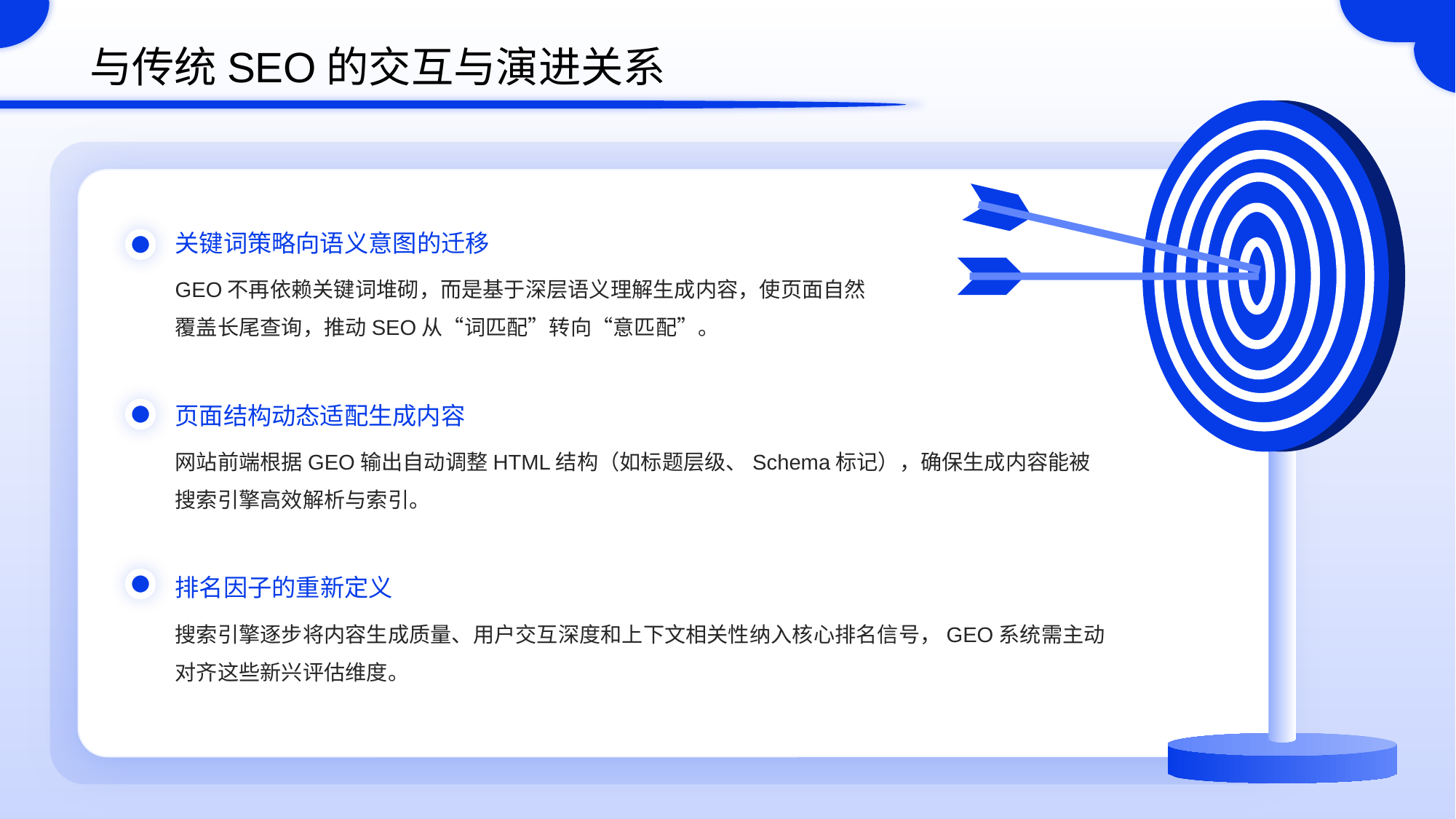

与传统SEO的交互与演进关系

关键词策略向语义意图的迁移

GEO不再依赖关键词堆砌，而是基于深层语义理解生成内容，使页面自然覆盖长尾查询，推动SEO从“词匹配”转向“意匹配”。

页面结构动态适配生成内容

网站前端根据GEO输出自动调整HTML结构（如标题层级、Schema标记），确保生成内容能被搜索引擎高效解析与索引。
排名因子的重新定义

搜索引擎逐步将内容生成质量、用户交互深度和上下文相关性纳入核心排名信号，GEO系统需主动对齐这些新兴评估维度。